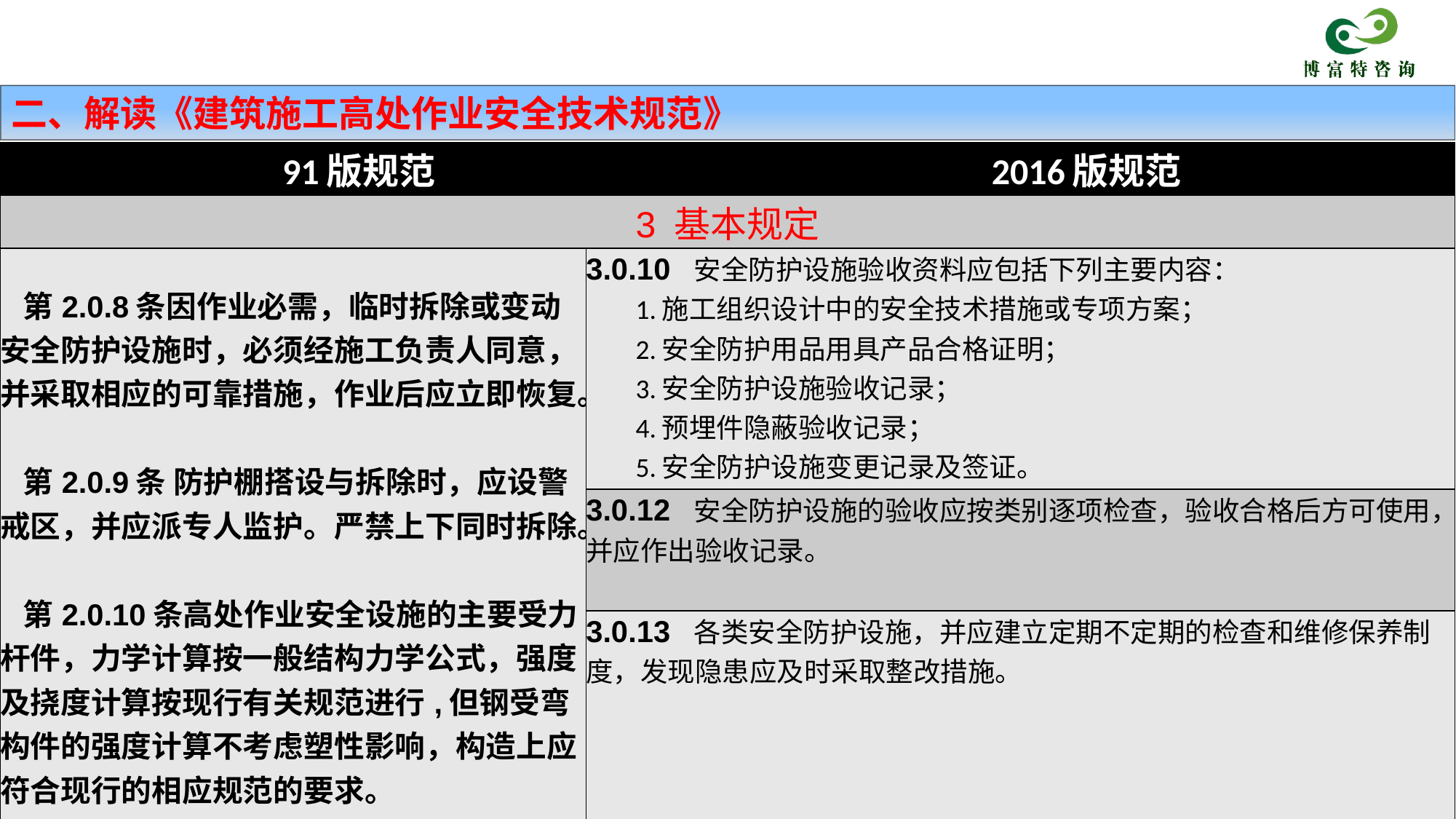

二、解读《建筑施工高处作业安全技术规范》
| 91版规范 |  | 2016版规范 |
| --- | --- | --- |
| 3 基本规定 |  |  |
| 第2.0.8条因作业必需，临时拆除或变动安全防护设施时，必须经施工负责人同意，并采取相应的可靠措施，作业后应立即恢复。  第2.0.9条 防护棚搭设与拆除时，应设警戒区，并应派专人监护。严禁上下同时拆除。  第2.0.10条高处作业安全设施的主要受力杆件，力学计算按一般结构力学公式，强度及挠度计算按现行有关规范进行,但钢受弯构件的强度计算不考虑塑性影响，构造上应符合现行的相应规范的要求。 | 3.0.10 安全防护设施验收资料应包括下列主要内容： 1.施工组织设计中的安全技术措施或专项方案； 2.安全防护用品用具产品合格证明； 3.安全防护设施验收记录； 4.预埋件隐蔽验收记录； 5.安全防护设施变更记录及签证。 |  |
|  | 3.0.12 安全防护设施的验收应按类别逐项检查，验收合格后方可使用，并应作出验收记录。 |  |
|  | 3.0.13 各类安全防护设施，并应建立定期不定期的检查和维修保养制度，发现隐患应及时采取整改措施。 |  |